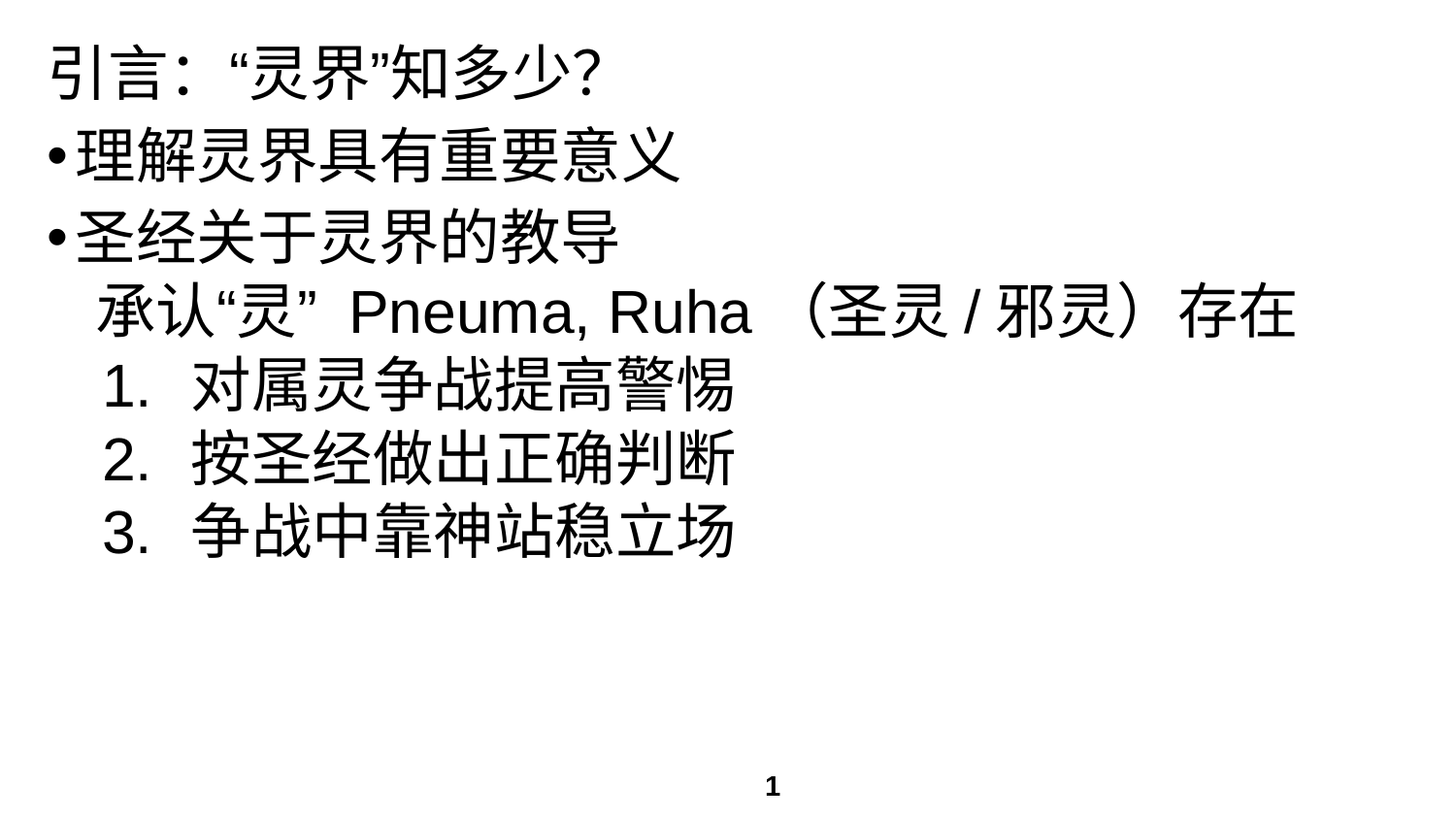

# 引言：“灵界”知多少？
理解灵界具有重要意义
圣经关于灵界的教导
  承认“灵” Pneuma, Ruha（圣灵/邪灵）存在
对属灵争战提高警惕
按圣经做出正确判断
争战中靠神站稳立场
1